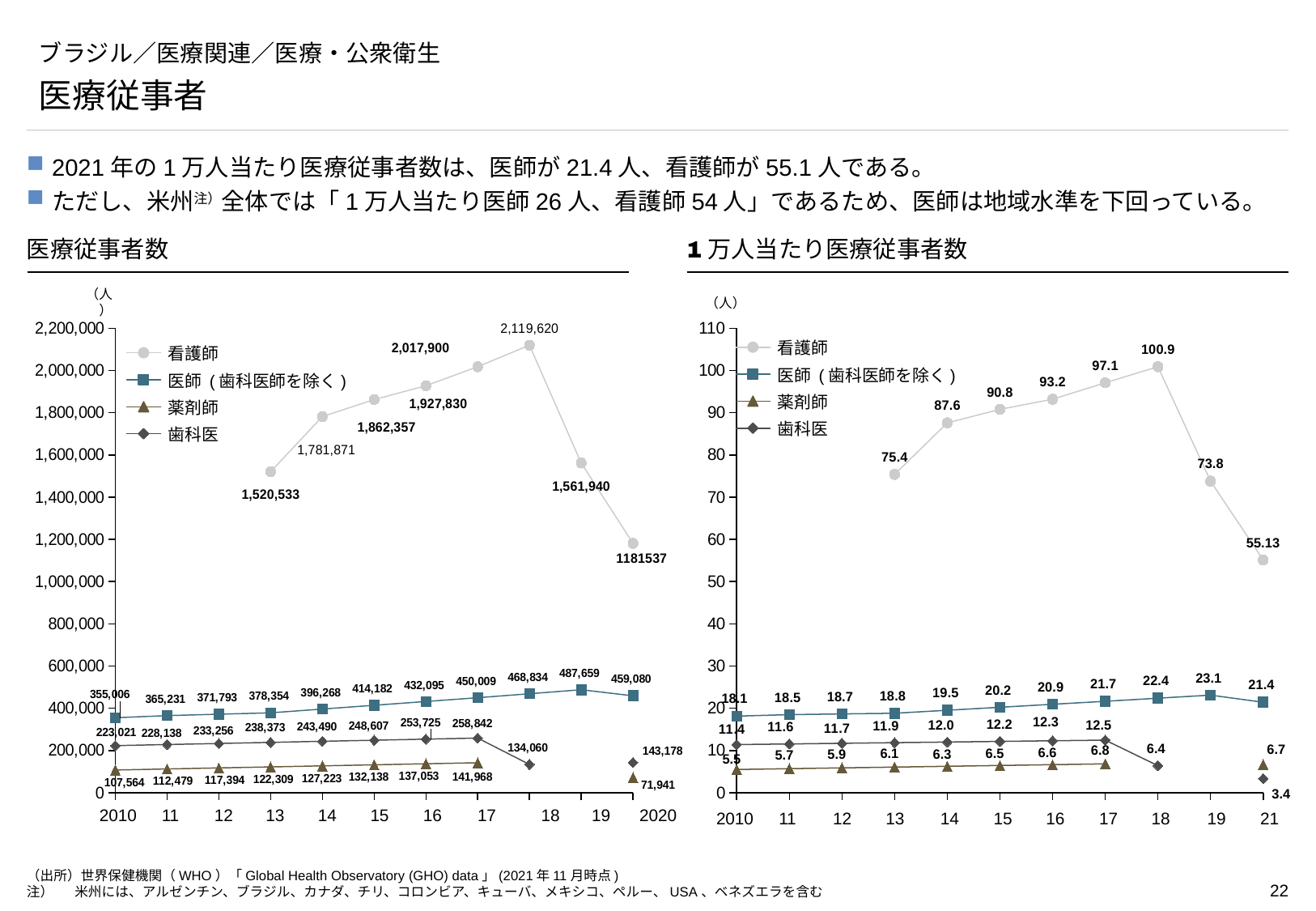

# ブラジル／医療関連／医療・公衆衛生
医療従事者
2021年の1万人当たり医療従事者数は、医師が21.4人、看護師が55.1人である。
ただし、米州注）全体では「1万人当たり医師26人、看護師54人」であるため、医師は地域水準を下回っている。
医療従事者数
1万人当たり医療従事者数
（人）
（人）

### Chart

| Category |  |  |  |  |
|---|---|---|---|---|

### Chart

| Category |  |  |  |  |
|---|---|---|---|---|
看護師

看護師

医師 (歯科医師を除く)

医師 (歯科医師を除く)

薬剤師

薬剤師

歯科医

歯科医

2010
11
12
13
14
15
16
17
18
19
2020
2010
11
12
13
14
15
16
17
18
19
21
（出所）世界保健機関（WHO）「Global Health Observatory (GHO) data」(2021年11月時点)
注）　	米州には、アルゼンチン、ブラジル、カナダ、チリ、コロンビア、キューバ、メキシコ、ペルー、USA、ベネズエラを含む